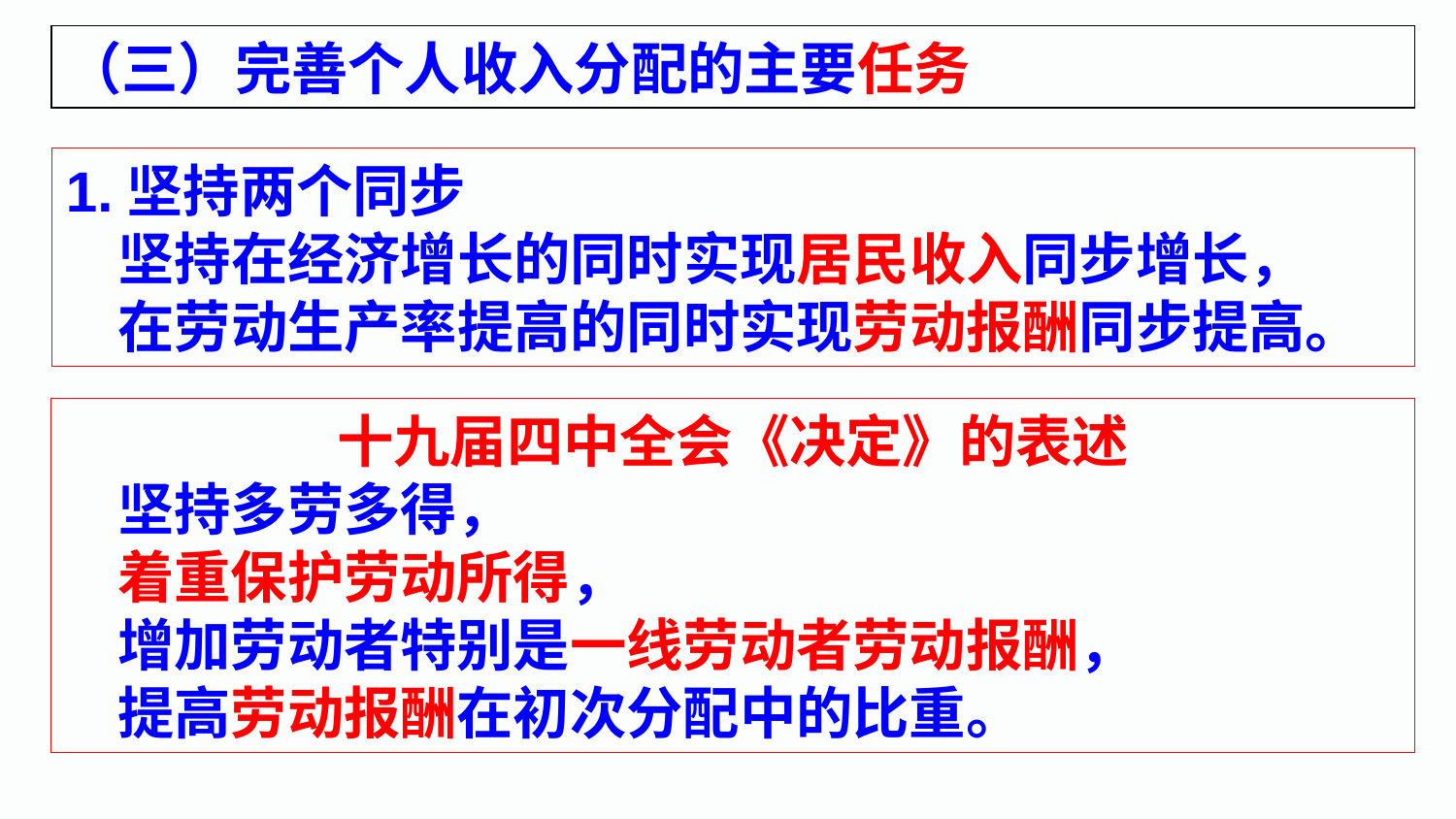

（三）完善个人收入分配的主要任务
1.坚持两个同步
   坚持在经济增长的同时实现居民收入同步增长，
   在劳动生产率提高的同时实现劳动报酬同步提高。
十九届四中全会《决定》的表述
   坚持多劳多得，
   着重保护劳动所得，
   增加劳动者特别是一线劳动者劳动报酬，
   提高劳动报酬在初次分配中的比重。